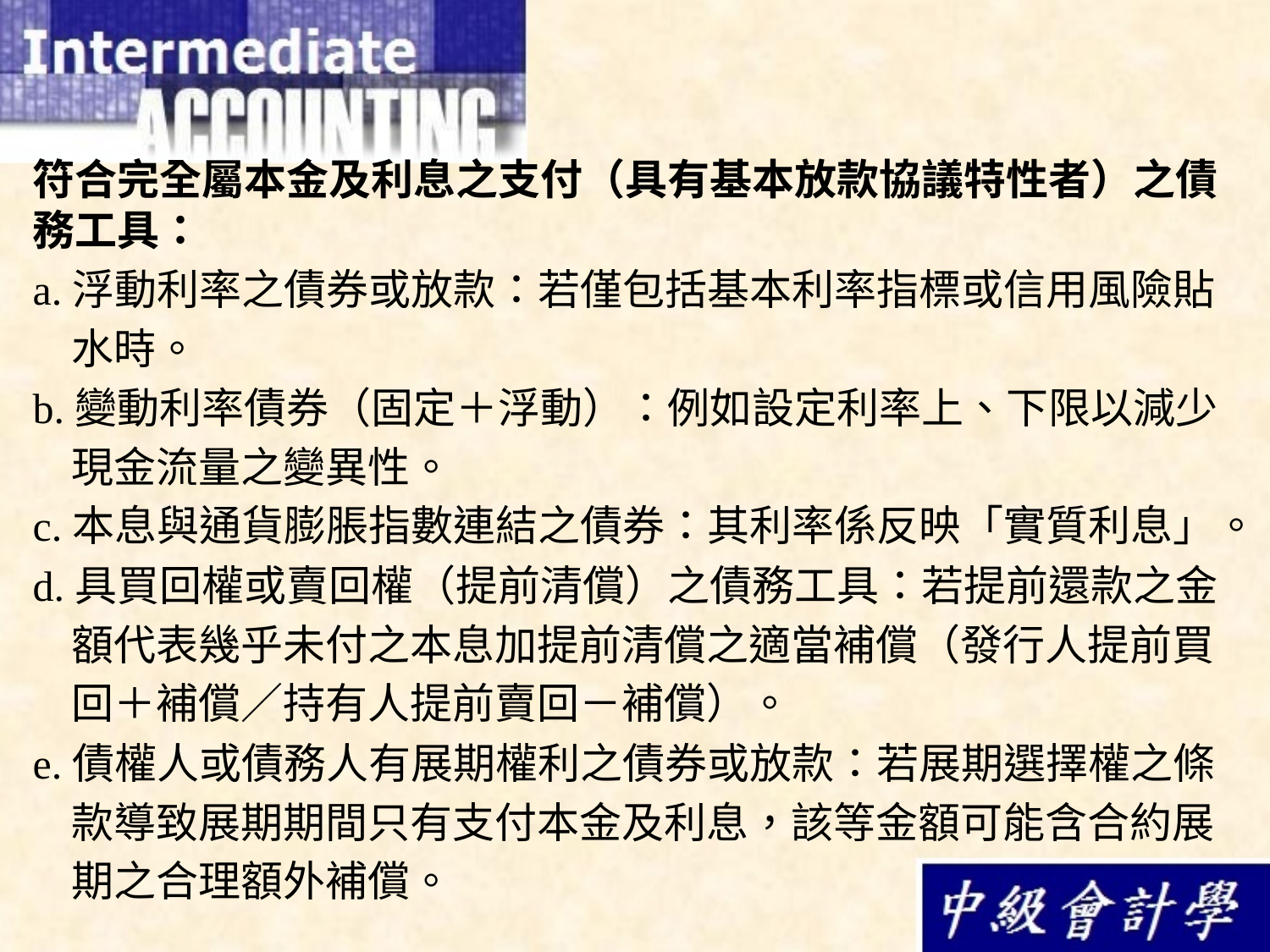

符合完全屬本金及利息之支付（具有基本放款協議特性者）之債務工具：
a.浮動利率之債券或放款：若僅包括基本利率指標或信用風險貼
   水時。
b.變動利率債券（固定＋浮動）：例如設定利率上、下限以減少
   現金流量之變異性。
c.本息與通貨膨脹指數連結之債券：其利率係反映「實質利息」。
d.具買回權或賣回權（提前清償）之債務工具：若提前還款之金
   額代表幾乎未付之本息加提前清償之適當補償（發行人提前買
   回＋補償／持有人提前賣回－補償）。
e.債權人或債務人有展期權利之債券或放款：若展期選擇權之條
   款導致展期期間只有支付本金及利息，該等金額可能含合約展
   期之合理額外補償。